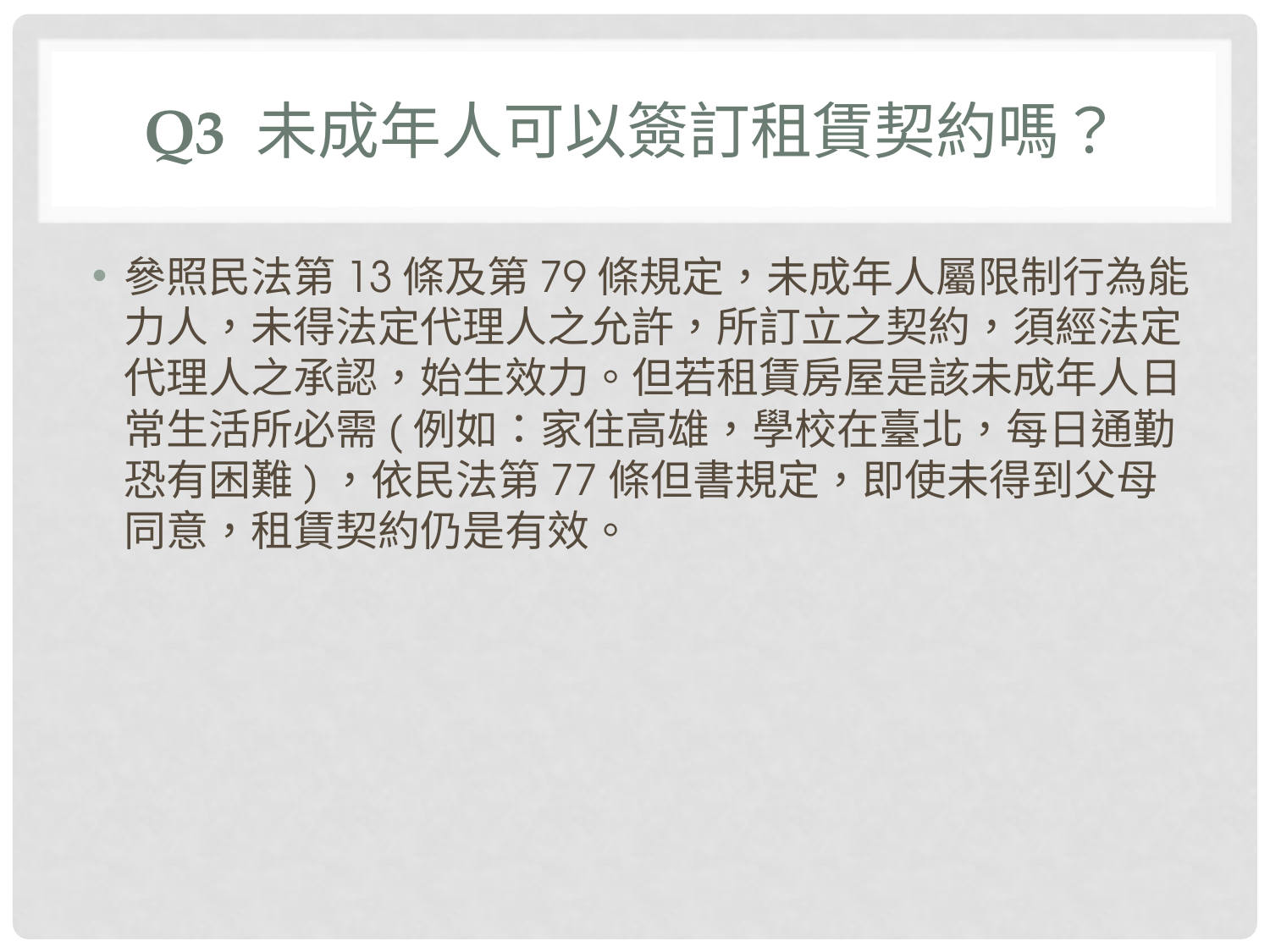

# q3 未成年人可以簽訂租賃契約嗎？
參照民法第13條及第79條規定，未成年人屬限制行為能力人，未得法定代理人之允許，所訂立之契約，須經法定代理人之承認，始生效力。但若租賃房屋是該未成年人日常生活所必需(例如：家住高雄，學校在臺北，每日通勤恐有困難)，依民法第77條但書規定，即使未得到父母同意，租賃契約仍是有效。